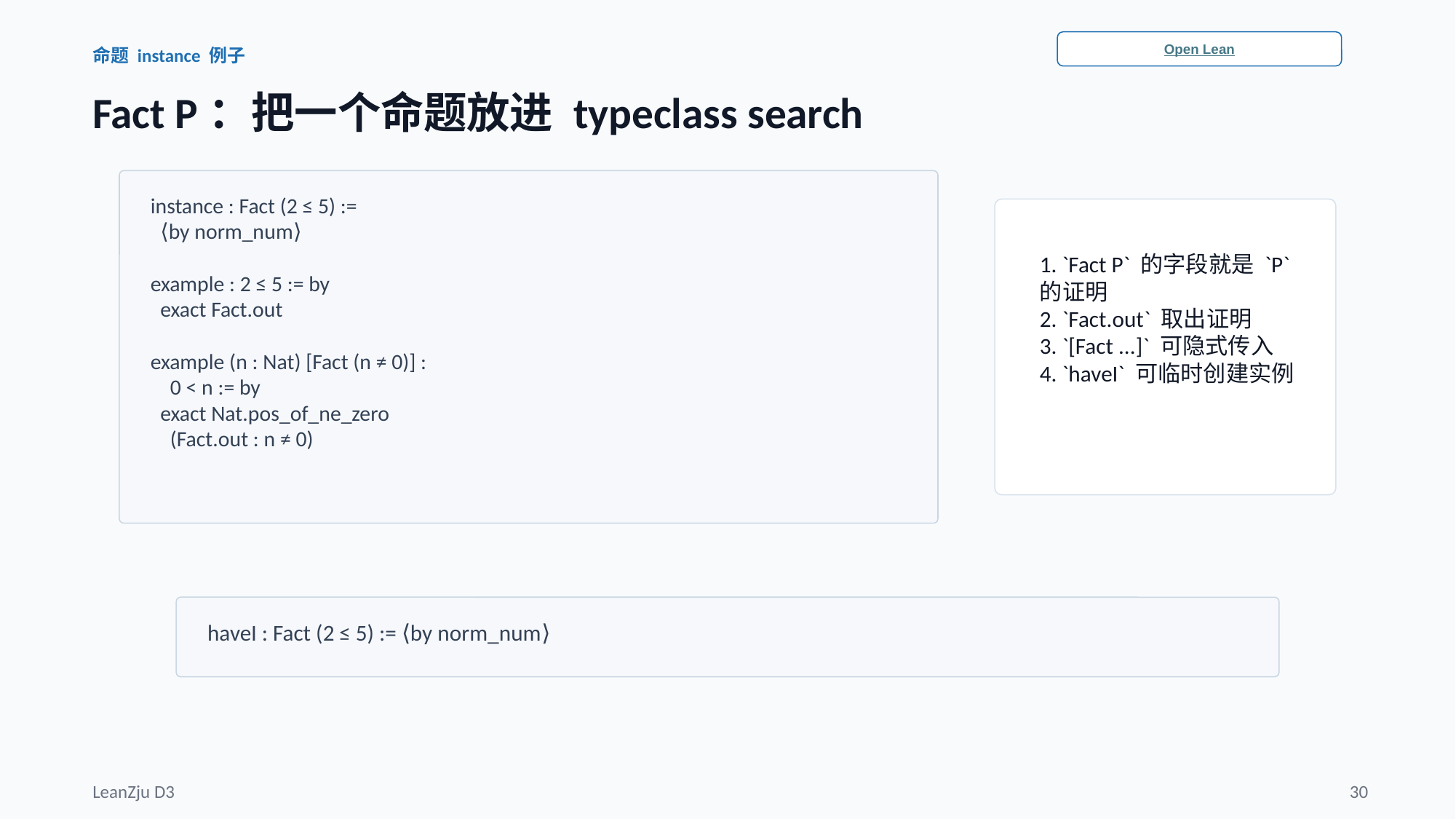

Open Lean
命题 instance 例子
Fact P：把一个命题放进 typeclass search

instance : Fact (2 ≤ 5) :=
  ⟨by norm_num⟩

example : 2 ≤ 5 := by
  exact Fact.out

example (n : Nat) [Fact (n ≠ 0)] :
    0 < n := by
  exact Nat.pos_of_ne_zero
    (Fact.out : n ≠ 0)

1. `Fact P` 的字段就是 `P` 的证明
2. `Fact.out` 取出证明
3. `[Fact ...]` 可隐式传入
4. `haveI` 可临时创建实例

haveI : Fact (2 ≤ 5) := ⟨by norm_num⟩
LeanZju D3
30